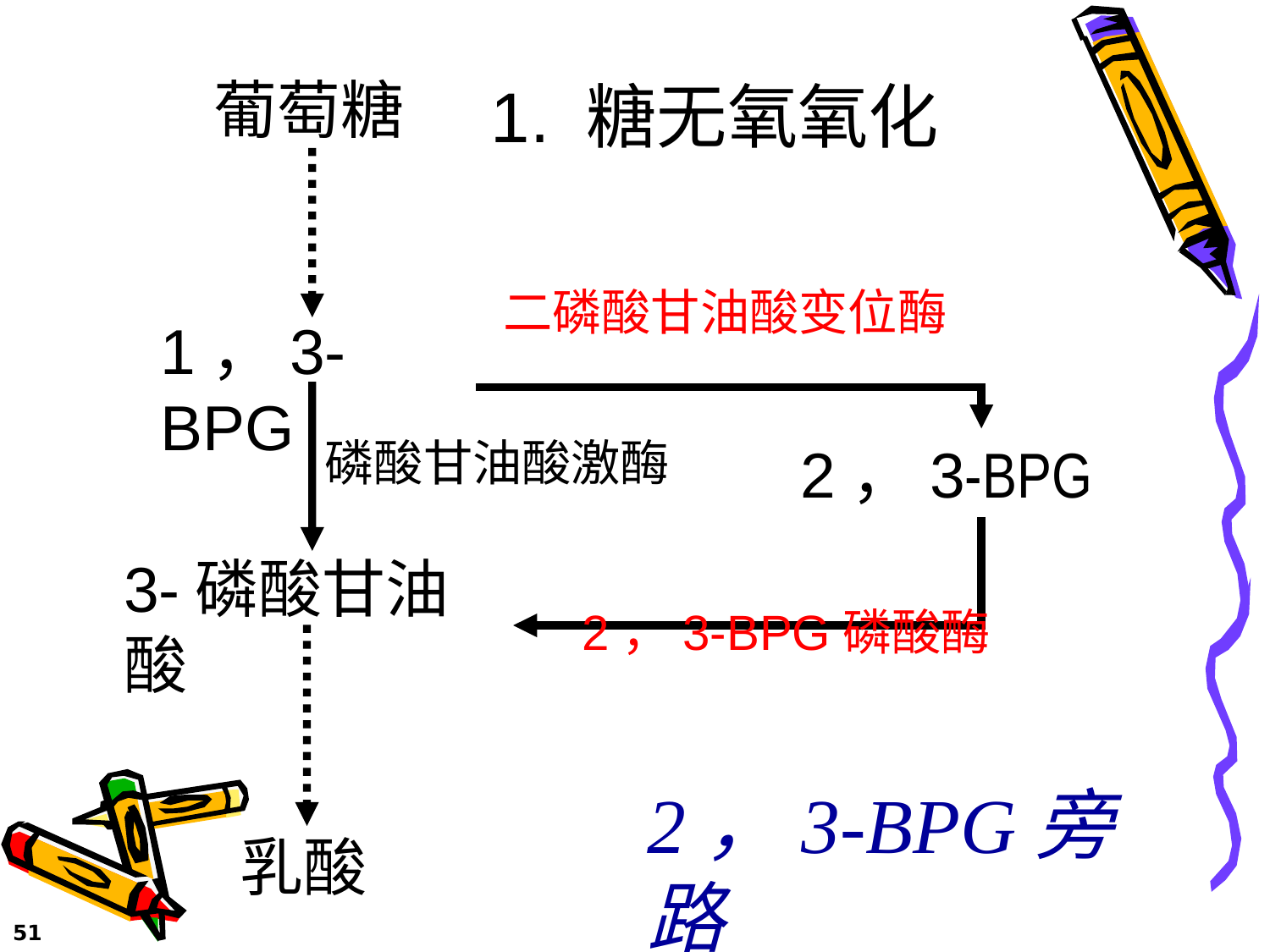

葡萄糖

1，3-BPG

磷酸甘油酸激酶
3-磷酸甘油酸

乳酸
1. 糖无氧氧化
二磷酸甘油酸变位酶
2，3-BPG
2，3-BPG磷酸酶
2，3-BPG旁路
51